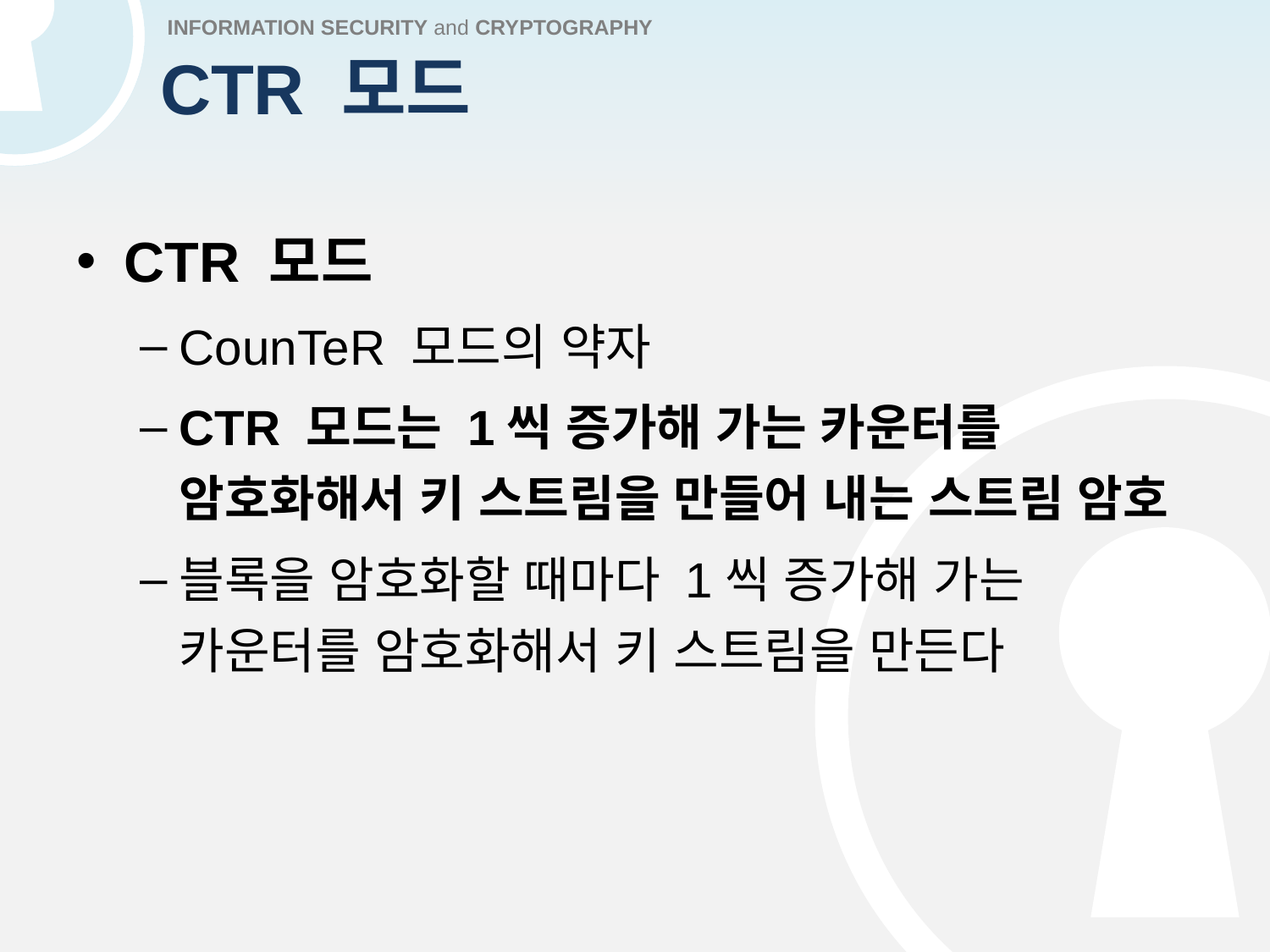

# CTR 모드
CTR 모드
CounTeR 모드의 약자
CTR 모드는 1씩 증가해 가는 카운터를 암호화해서 키 스트림을 만들어 내는 스트림 암호
블록을 암호화할 때마다 1씩 증가해 가는 카운터를 암호화해서 키 스트림을 만든다